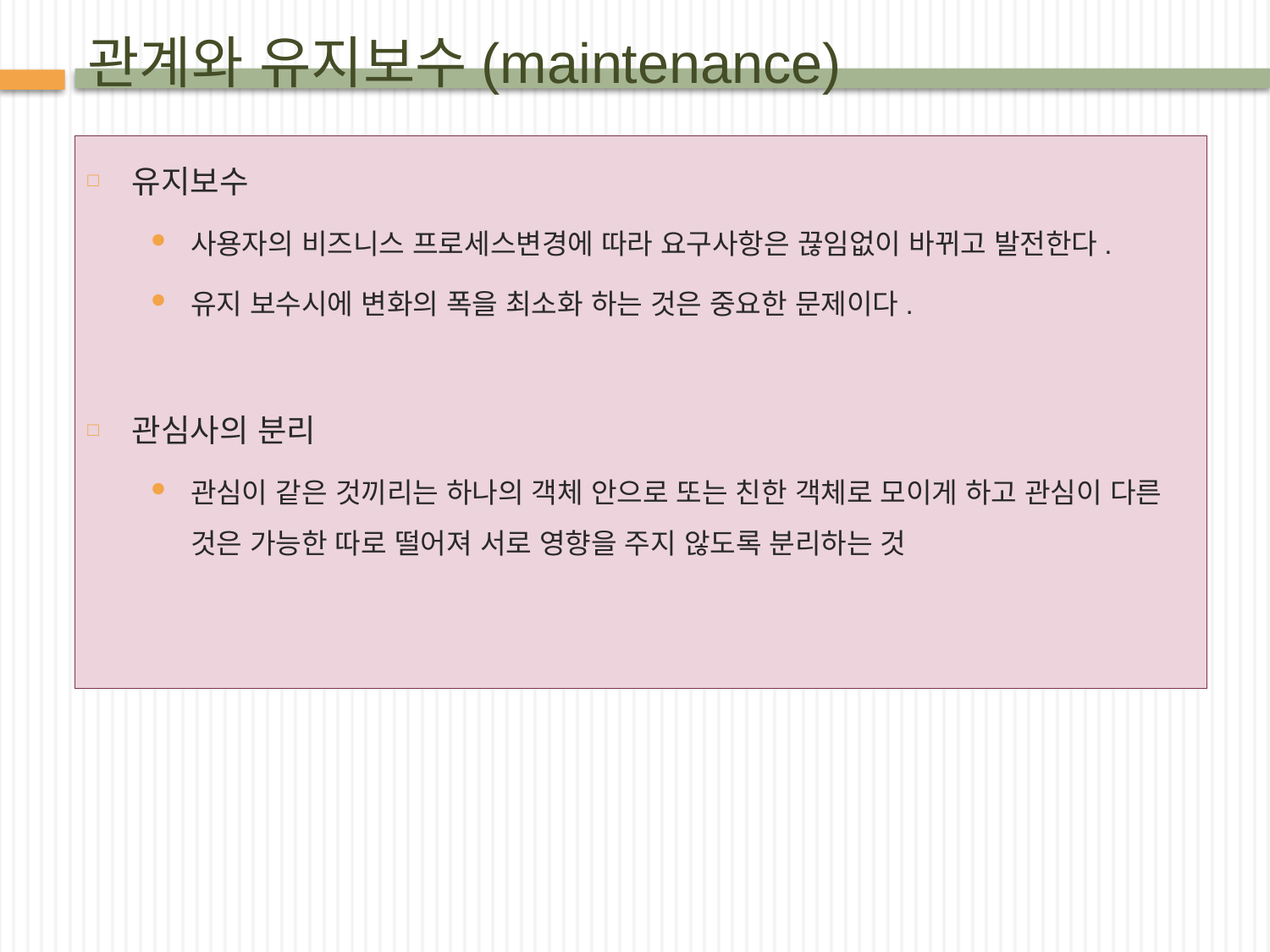

# 관계와 유지보수(maintenance)
유지보수
사용자의 비즈니스 프로세스변경에 따라 요구사항은 끊임없이 바뀌고 발전한다.
유지 보수시에 변화의 폭을 최소화 하는 것은 중요한 문제이다.

관심사의 분리
관심이 같은 것끼리는 하나의 객체 안으로 또는 친한 객체로 모이게 하고 관심이 다른 것은 가능한 따로 떨어져 서로 영향을 주지 않도록 분리하는 것